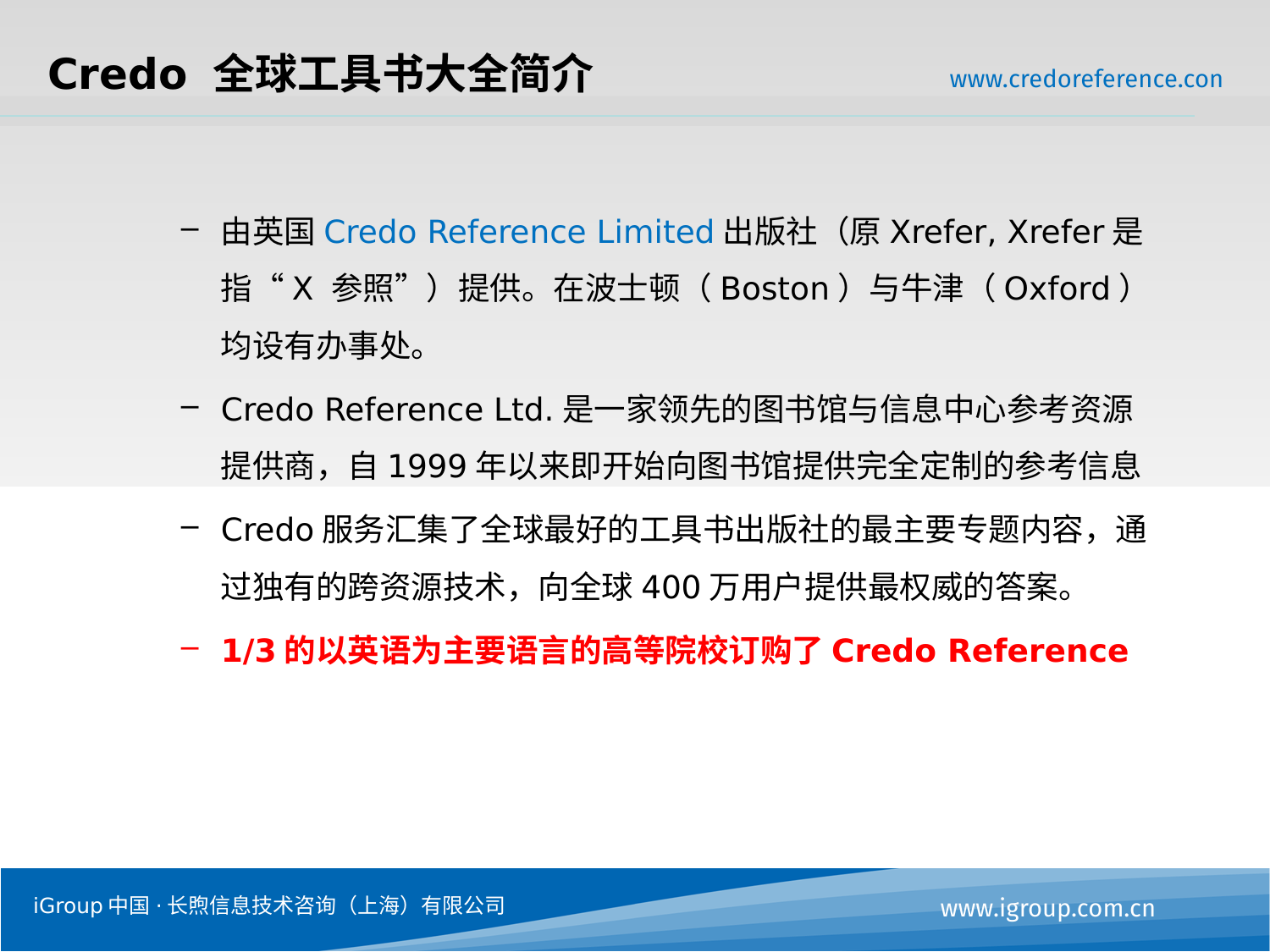

# Credo 全球工具书大全简介
www.credoreference.con
由英国Credo Reference Limited出版社（原Xrefer, Xrefer是指“X 参照”）提供。在波士顿（Boston）与牛津（Oxford）均设有办事处。
Credo Reference Ltd.是一家领先的图书馆与信息中心参考资源提供商，自1999年以来即开始向图书馆提供完全定制的参考信息
Credo服务汇集了全球最好的工具书出版社的最主要专题内容，通过独有的跨资源技术，向全球400万用户提供最权威的答案。
1/3的以英语为主要语言的高等院校订购了Credo Reference